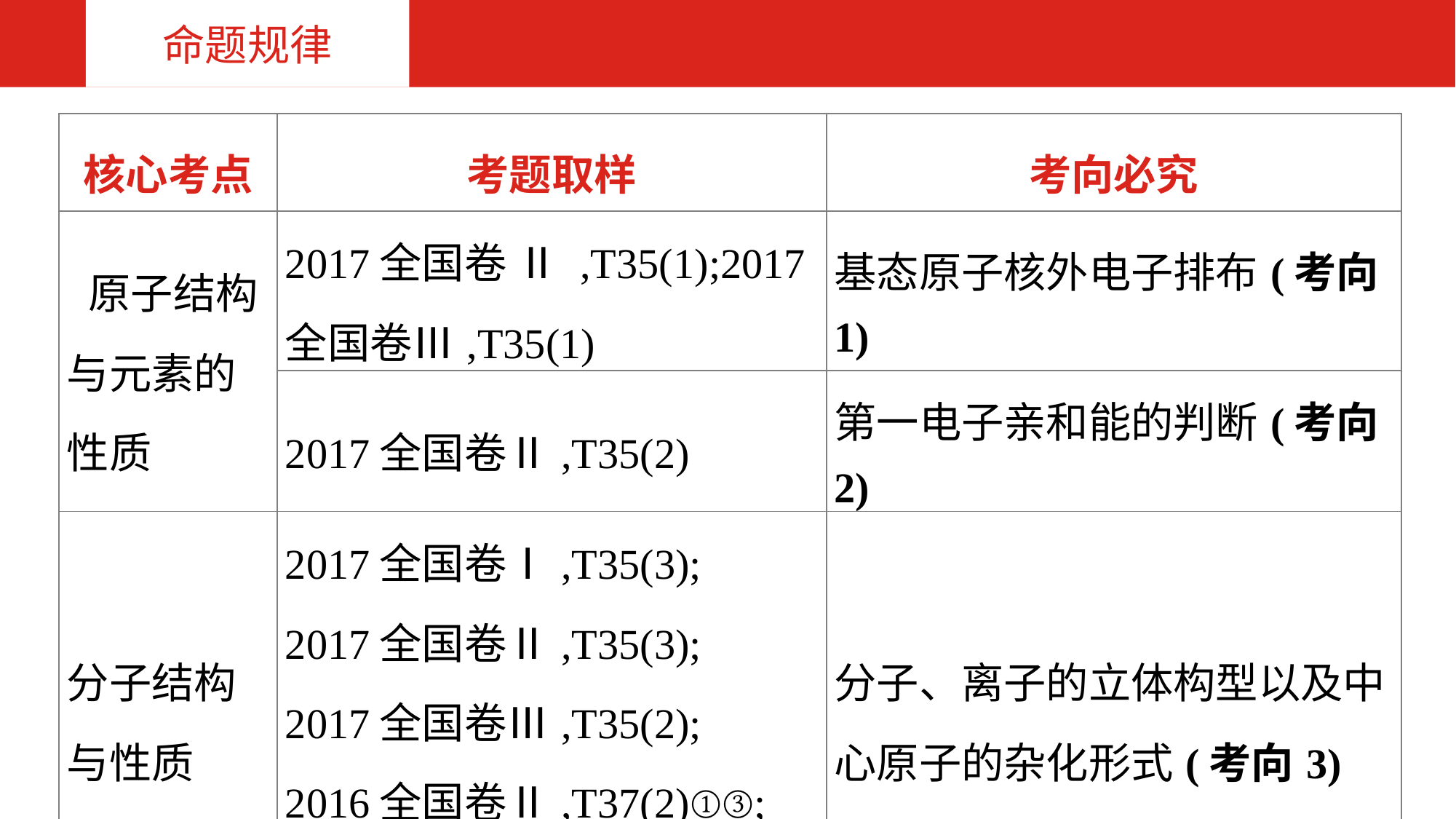

命题规律
| 核心考点 | 考题取样 | 考向必究 |
| --- | --- | --- |
| 原子结构与元素的性质 | 2017全国卷 Ⅱ ,T35(1);2017全国卷Ⅲ,T35(1) | 基态原子核外电子排布(考向1) |
|  | 2017全国卷Ⅱ,T35(2) | 第一电子亲和能的判断(考向2) |
| 分子结构与性质 | 2017全国卷Ⅰ,T35(3); 2017全国卷Ⅱ,T35(3); 2017全国卷Ⅲ,T35(2); 2016全国卷Ⅱ,T37(2)①③; 2015新课标全国卷Ⅰ,T37(3) | 分子、离子的立体构型以及中心原子的杂化形式(考向3) |